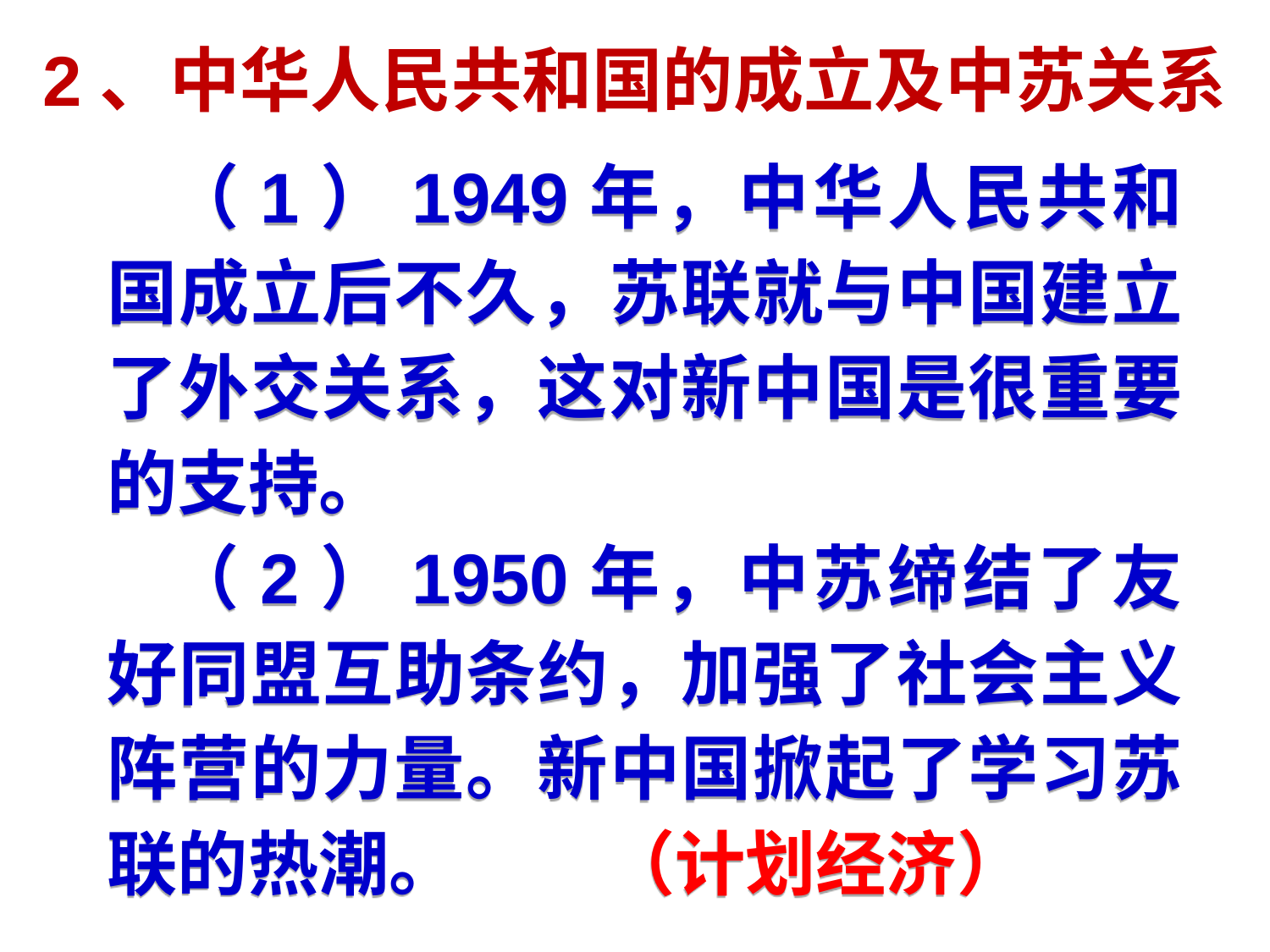

2、中华人民共和国的成立及中苏关系
  （1）1949年，中华人民共和国成立后不久，苏联就与中国建立了外交关系，这对新中国是很重要的支持。
  （2）1950年，中苏缔结了友好同盟互助条约，加强了社会主义阵营的力量。新中国掀起了学习苏联的热潮。         （计划经济）